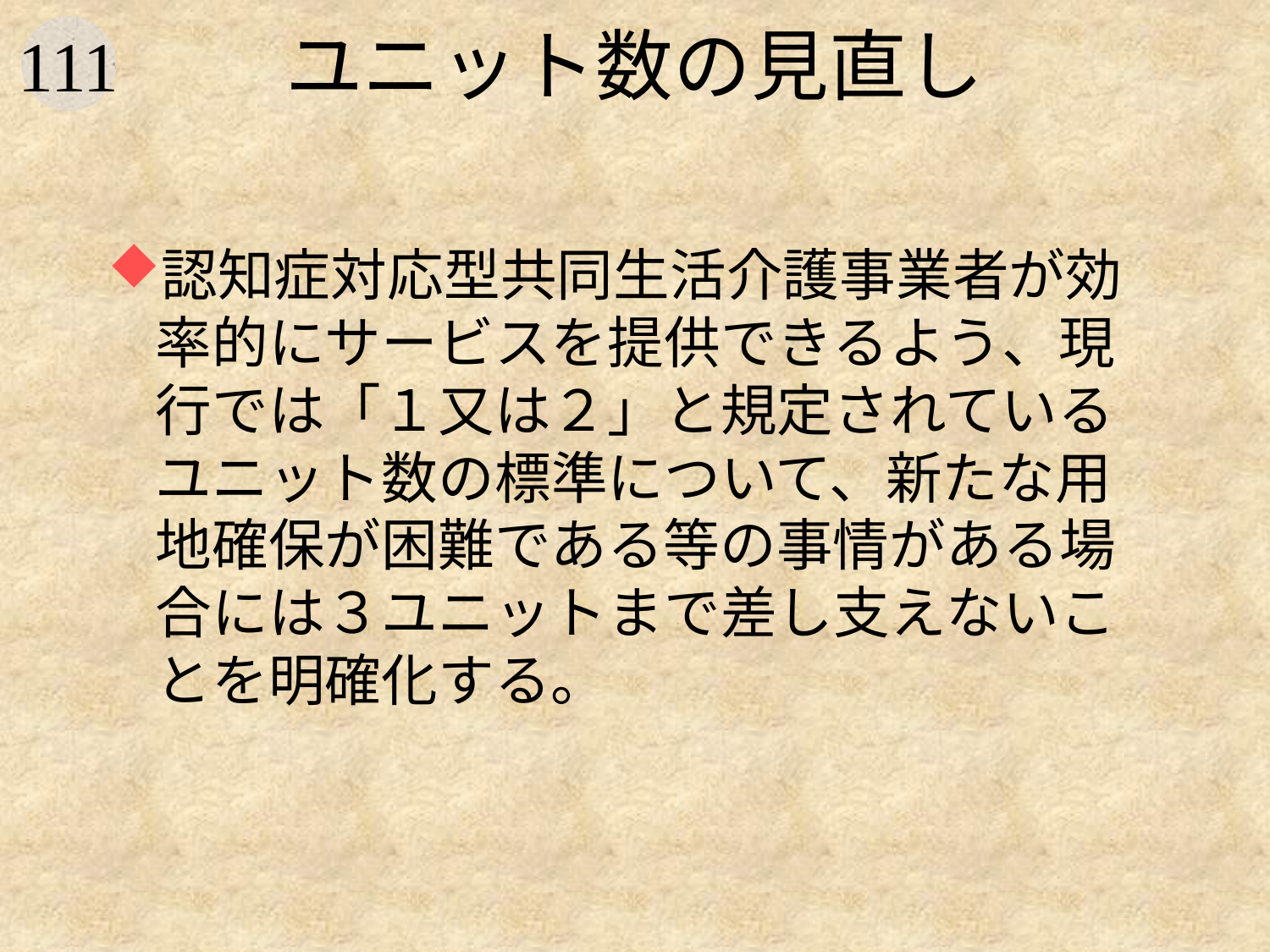

# ユニット数の見直し
認知症対応型共同生活介護事業者が効率的にサービスを提供できるよう、現行では「１又は２」と規定されているユニット数の標準について、新たな用地確保が困難である等の事情がある場合には３ユニットまで差し支えないことを明確化する。